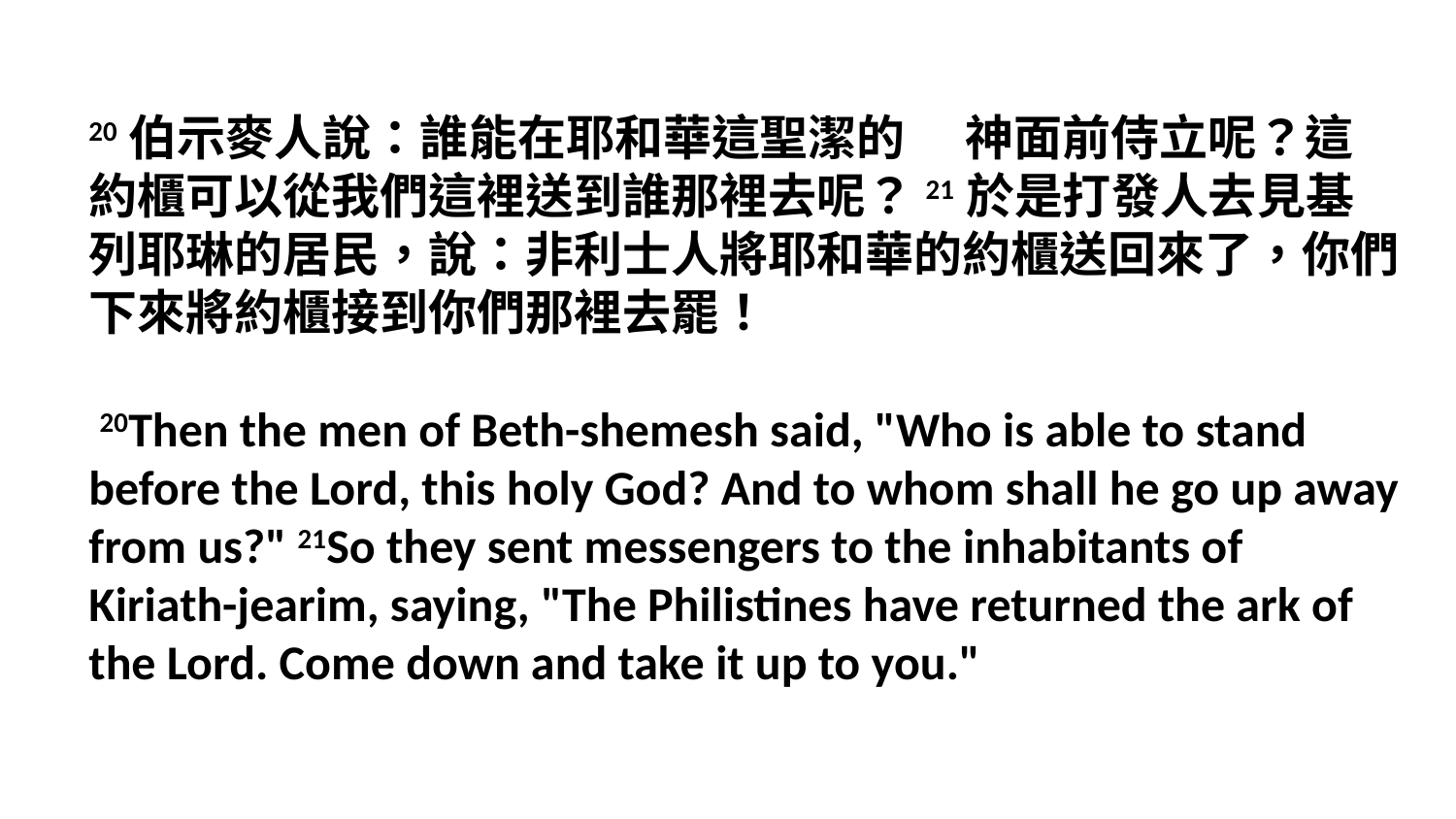

20伯示麥人說：誰能在耶和華這聖潔的　 神面前侍立呢？這約櫃可以從我們這裡送到誰那裡去呢？21於是打發人去見基列耶琳的居民，說：非利士人將耶和華的約櫃送回來了，你們下來將約櫃接到你們那裡去罷！

 20Then the men of Beth-shemesh said, "Who is able to stand before the Lord, this holy God? And to whom shall he go up away from us?" 21So they sent messengers to the inhabitants of Kiriath-jearim, saying, "The Philistines have returned the ark of the Lord. Come down and take it up to you."